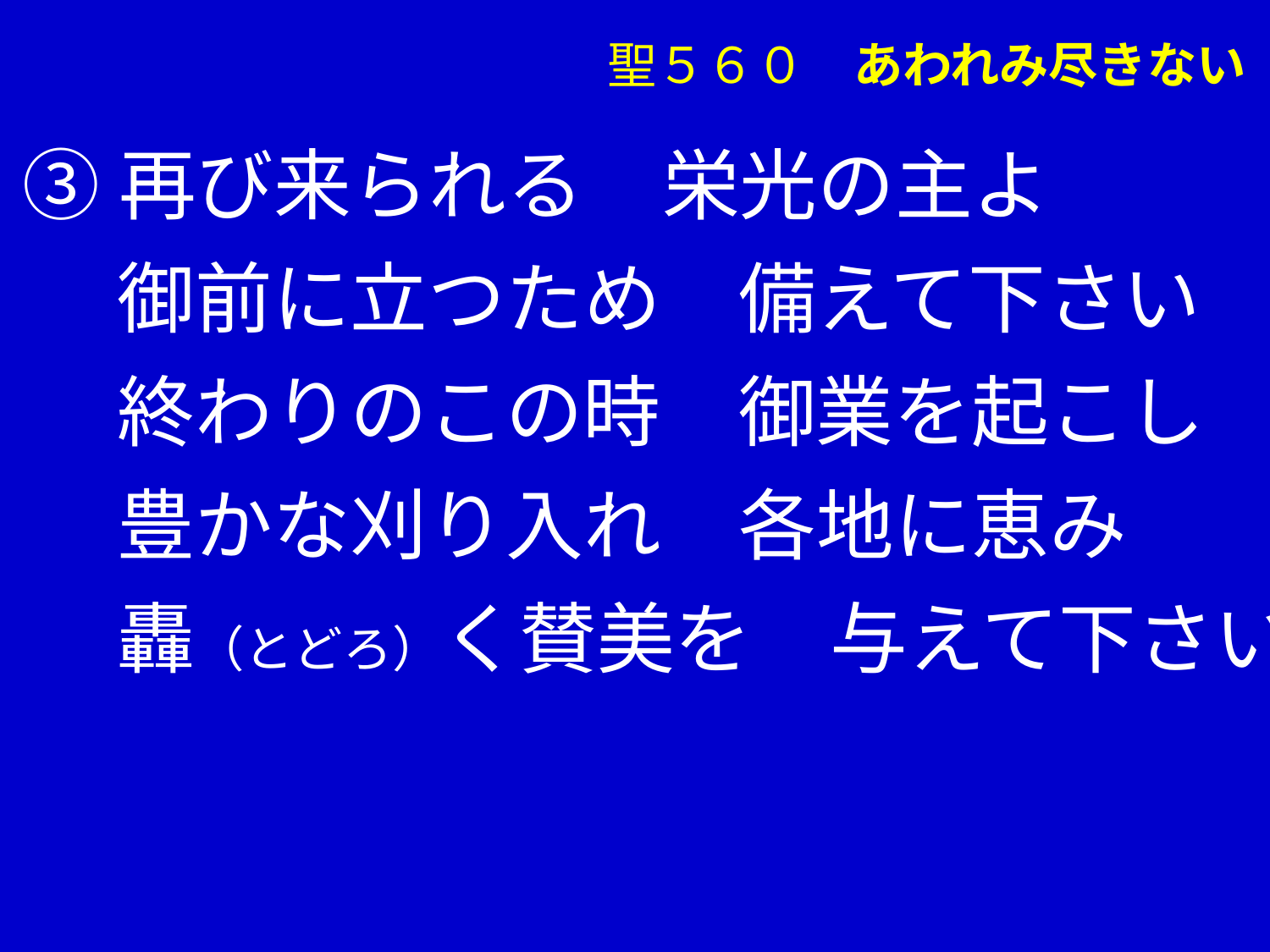

聖５６０　あわれみ尽きない
③再び来られる　栄光の主よ
　 御前に立つため　備えて下さい
　 終わりのこの時　御業を起こし
　 豊かな刈り入れ　各地に恵み
　 轟（とどろ）く賛美を　与えて下さい